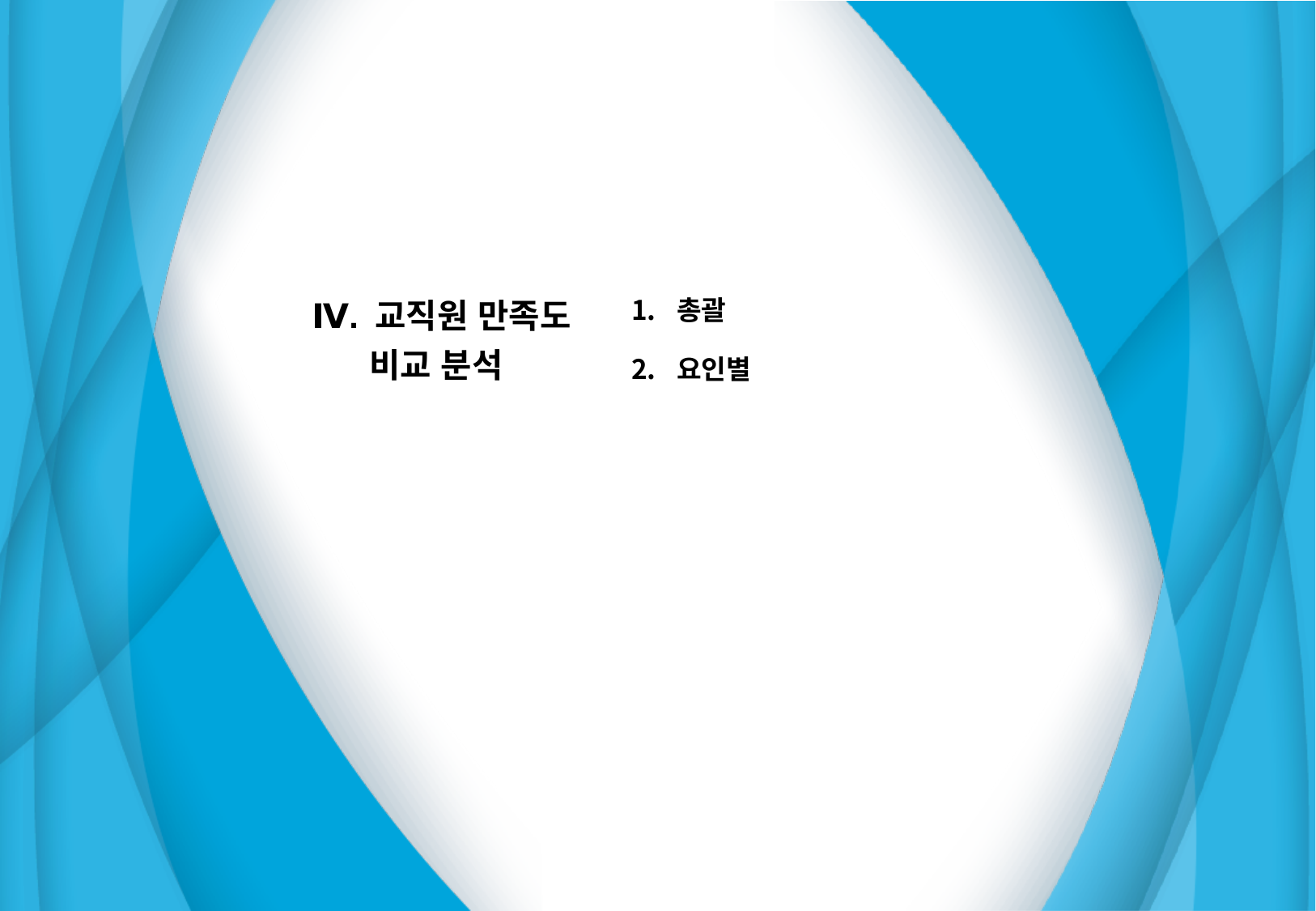

| Ⅳ. 교직원 만족도 비교 분석 | 총괄 요인별 |
| --- | --- |